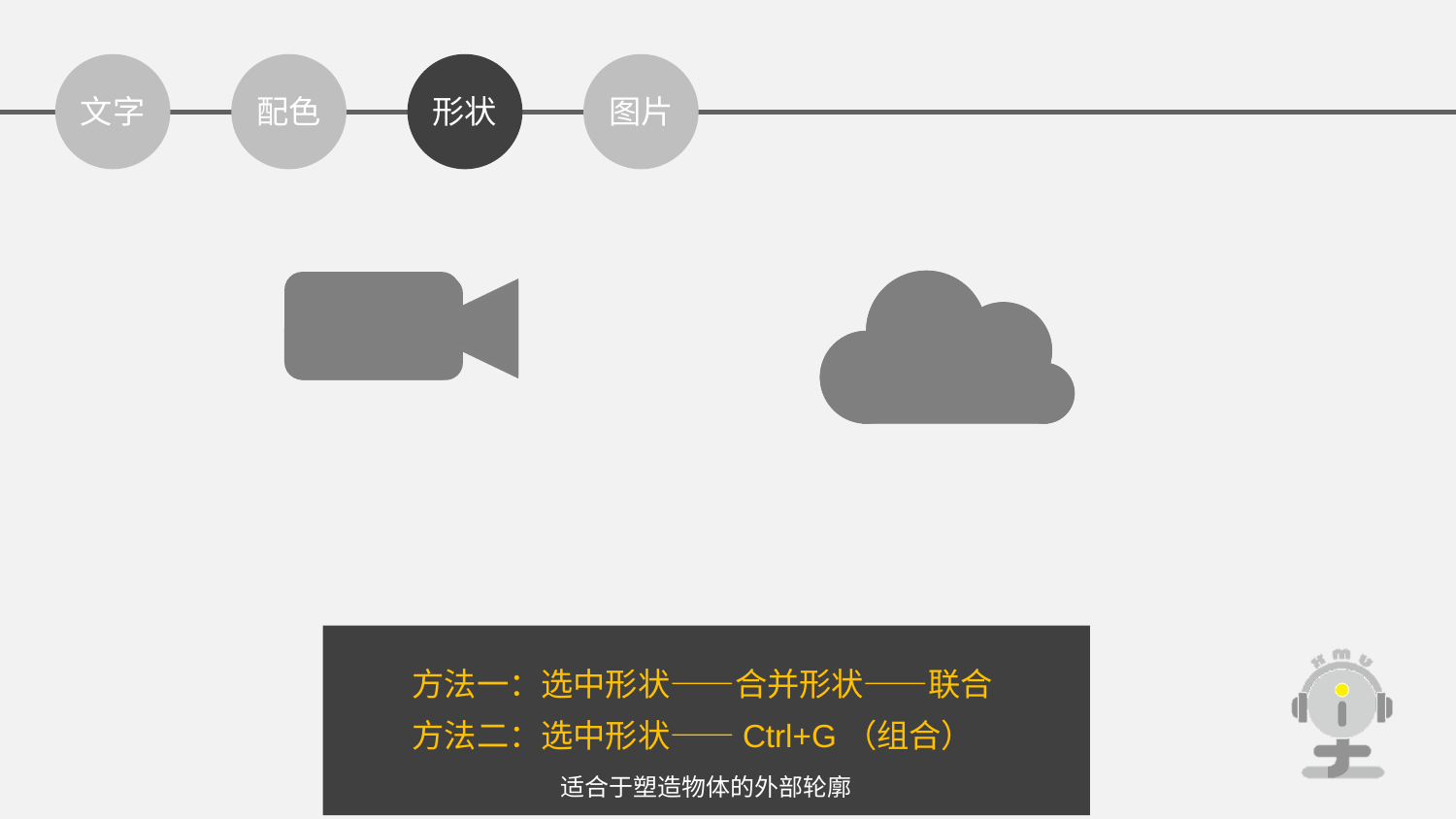

文字
配色
形状
图片

方法一：选中形状——合并形状——联合
方法二：选中形状——Ctrl+G（组合）
适合于塑造物体的外部轮廓